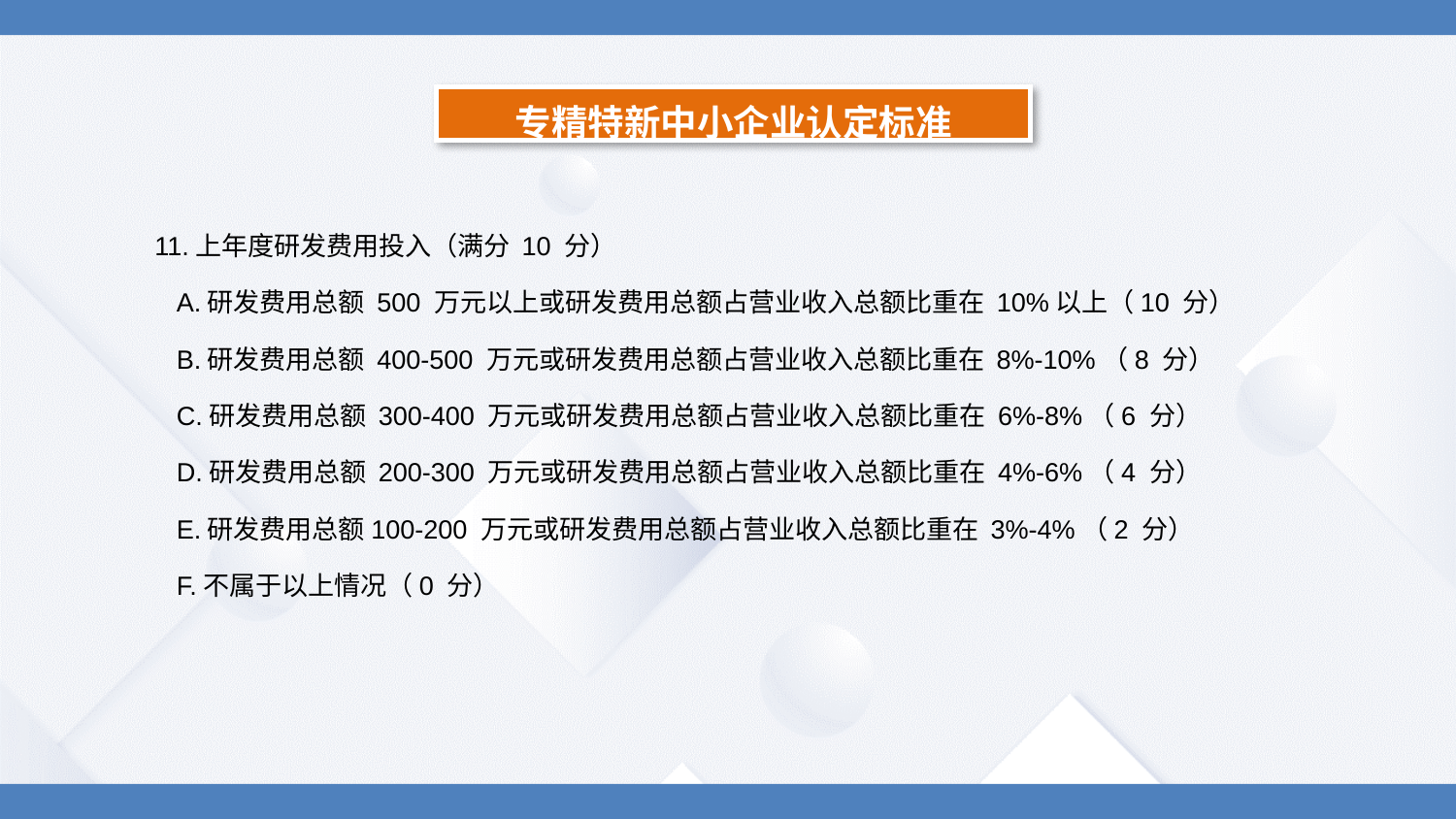

专精特新中小企业认定标准

11.上年度研发费用投入（满分 10 分）
   A.研发费用总额 500 万元以上或研发费用总额占营业收入总额比重在 10%以上（10 分）
   B.研发费用总额 400-500 万元或研发费用总额占营业收入总额比重在 8%-10%（8 分）
   C.研发费用总额 300-400 万元或研发费用总额占营业收入总额比重在 6%-8%（6 分）
   D.研发费用总额 200-300 万元或研发费用总额占营业收入总额比重在 4%-6%（4 分）
   E.研发费用总额100-200 万元或研发费用总额占营业收入总额比重在 3%-4%（2 分）
   F.不属于以上情况（0 分）